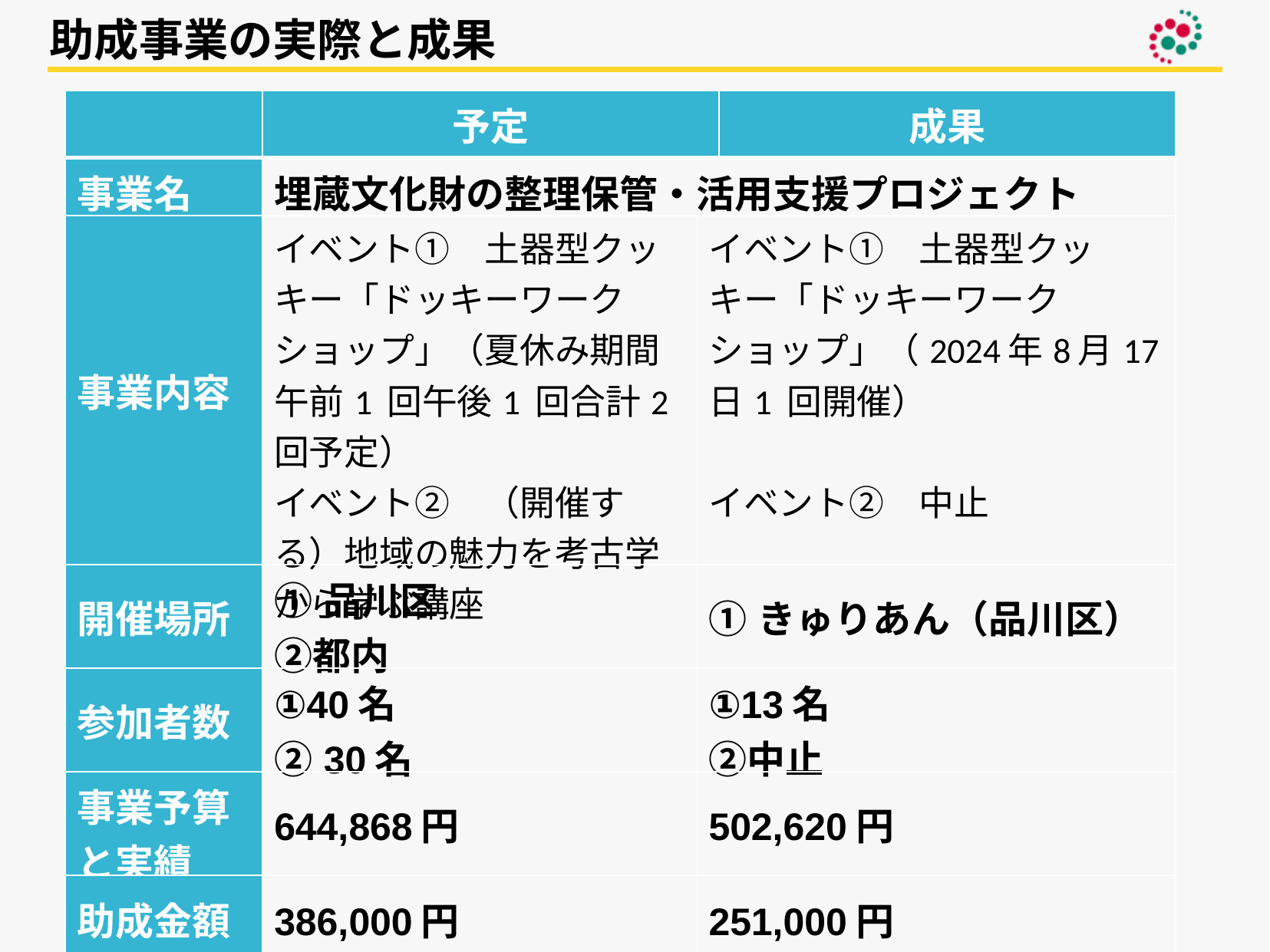

助成事業の実際と成果

|  | 予定 |  | 成果 |
| --- | --- | --- | --- |
| 事業名 | 埋蔵文化財の整理保管・活用支援プロジェクト |  |  |
| 事業内容 | イベント①　土器型クッキー「ドッキーワークショップ」（夏休み期間午前1 回午後1 回合計2 回予定） イベント②　（開催する）地域の魅力を考古学から学ぶ講座 | イベント①　土器型クッキー「ドッキーワークショップ」（2024年8月17日1 回開催） イベント②　中止 |  |
| 開催場所 | ①品川区 ②都内 | ①きゅりあん（品川区） |  |
| 参加者数 | ①40名 ②30名 | ①13名 ②中止 |  |
| 事業予算と実績 | 644,868円 | 502,620円 |  |
| 助成金額 | 386,000円 | 251,000円 |  |